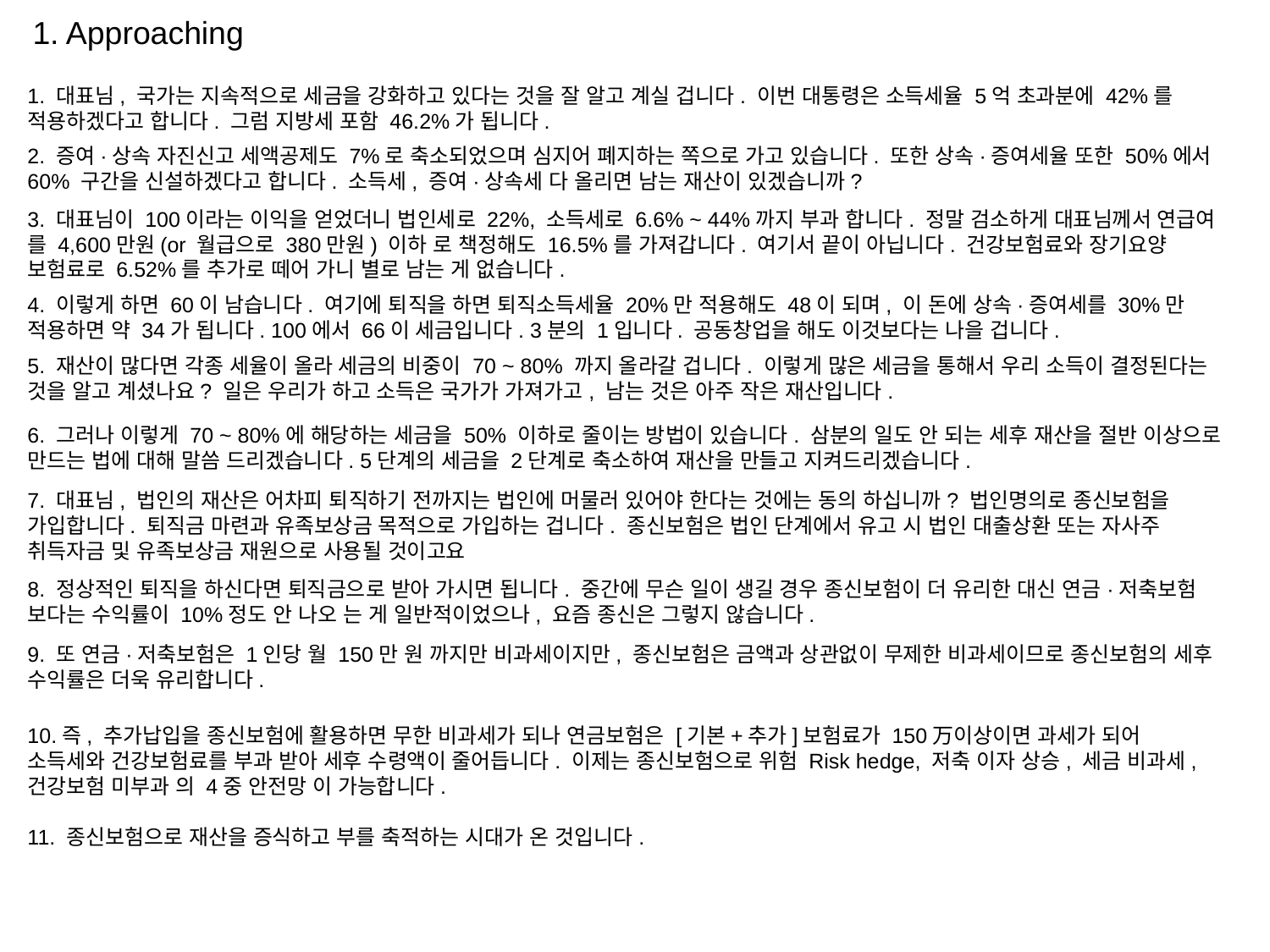

1. Approaching
1. 대표님, 국가는 지속적으로 세금을 강화하고 있다는 것을 잘 알고 계실 겁니다. 이번 대통령은 소득세율 5억 초과분에 42%를 적용하겠다고 합니다. 그럼 지방세 포함 46.2%가 됩니다.
2. 증여·상속 자진신고 세액공제도 7%로 축소되었으며 심지어 폐지하는 쪽으로 가고 있습니다. 또한 상속·증여세율 또한 50%에서 60% 구간을 신설하겠다고 합니다. 소득세, 증여·상속세 다 올리면 남는 재산이 있겠습니까?
3. 대표님이 100이라는 이익을 얻었더니 법인세로 22%, 소득세로 6.6% ~ 44%까지 부과 합니다. 정말 검소하게 대표님께서 연급여 를 4,600만원(or 월급으로 380만원) 이하 로 책정해도 16.5%를 가져갑니다. 여기서 끝이 아닙니다. 건강보험료와 장기요양 보험료로 6.52%를 추가로 떼어 가니 별로 남는 게 없습니다.
4. 이렇게 하면 60이 남습니다. 여기에 퇴직을 하면 퇴직소득세율 20%만 적용해도 48이 되며, 이 돈에 상속·증여세를 30%만 적용하면 약 34가 됩니다. 100에서 66이 세금입니다. 3분의 1입니다. 공동창업을 해도 이것보다는 나을 겁니다.
5. 재산이 많다면 각종 세율이 올라 세금의 비중이 70 ~ 80% 까지 올라갈 겁니다. 이렇게 많은 세금을 통해서 우리 소득이 결정된다는 것을 알고 계셨나요? 일은 우리가 하고 소득은 국가가 가져가고, 남는 것은 아주 작은 재산입니다.
6. 그러나 이렇게 70 ~ 80%에 해당하는 세금을 50% 이하로 줄이는 방법이 있습니다. 삼분의 일도 안 되는 세후 재산을 절반 이상으로 만드는 법에 대해 말씀 드리겠습니다. 5단계의 세금을 2단계로 축소하여 재산을 만들고 지켜드리겠습니다.
7. 대표님, 법인의 재산은 어차피 퇴직하기 전까지는 법인에 머물러 있어야 한다는 것에는 동의 하십니까? 법인명의로 종신보험을 가입합니다. 퇴직금 마련과 유족보상금 목적으로 가입하는 겁니다. 종신보험은 법인 단계에서 유고 시 법인 대출상환 또는 자사주 취득자금 및 유족보상금 재원으로 사용될 것이고요
8. 정상적인 퇴직을 하신다면 퇴직금으로 받아 가시면 됩니다. 중간에 무슨 일이 생길 경우 종신보험이 더 유리한 대신 연금·저축보험 보다는 수익률이 10%정도 안 나오 는 게 일반적이었으나, 요즘 종신은 그렇지 않습니다.
9. 또 연금·저축보험은 1인당 월 150만 원 까지만 비과세이지만, 종신보험은 금액과 상관없이 무제한 비과세이므로 종신보험의 세후 수익률은 더욱 유리합니다.
10.즉, 추가납입을 종신보험에 활용하면 무한 비과세가 되나 연금보험은 [기본+추가]보험료가 150万이상이면 과세가 되어 소득세와 건강보험료를 부과 받아 세후 수령액이 줄어듭니다. 이제는 종신보험으로 위험 Risk hedge, 저축 이자 상승, 세금 비과세, 건강보험 미부과 의 4중 안전망 이 가능합니다.
11. 종신보험으로 재산을 증식하고 부를 축적하는 시대가 온 것입니다.